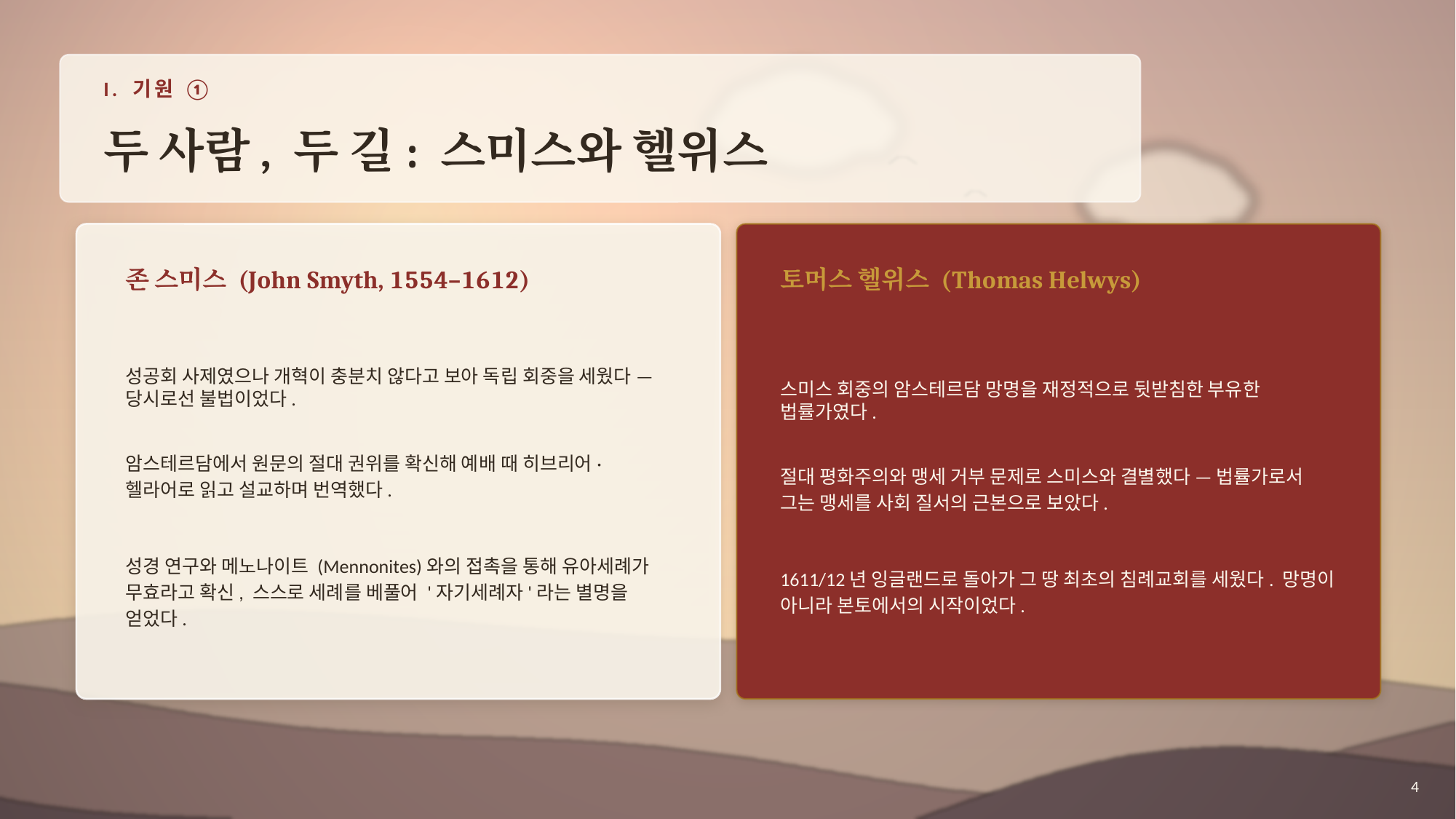

I. 기원 ①
두 사람, 두 길: 스미스와 헬위스

존 스미스 (John Smyth, 1554–1612)
토머스 헬위스 (Thomas Helwys)
성공회 사제였으나 개혁이 충분치 않다고 보아 독립 회중을 세웠다 — 당시로선 불법이었다.

암스테르담에서 원문의 절대 권위를 확신해 예배 때 히브리어·헬라어로 읽고 설교하며 번역했다.

성경 연구와 메노나이트 (Mennonites)와의 접촉을 통해 유아세례가 무효라고 확신, 스스로 세례를 베풀어 '자기세례자'라는 별명을 얻었다.
스미스 회중의 암스테르담 망명을 재정적으로 뒷받침한 부유한 법률가였다.

절대 평화주의와 맹세 거부 문제로 스미스와 결별했다 — 법률가로서 그는 맹세를 사회 질서의 근본으로 보았다.

1611/12년 잉글랜드로 돌아가 그 땅 최초의 침례교회를 세웠다. 망명이 아니라 본토에서의 시작이었다.
4